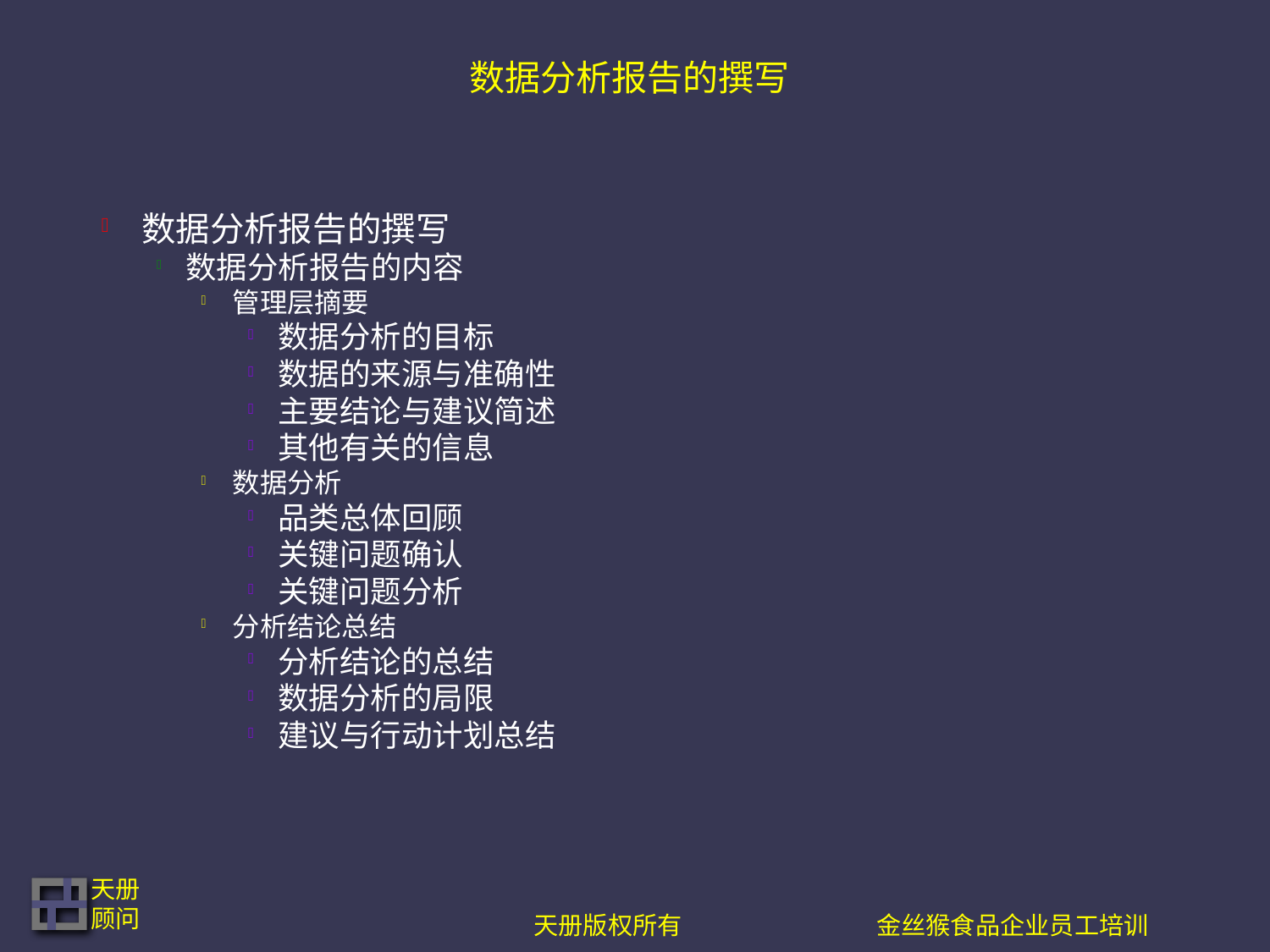

# 数据分析报告的撰写
数据分析报告的撰写
数据分析报告的内容
管理层摘要
数据分析的目标
数据的来源与准确性
主要结论与建议简述
其他有关的信息
数据分析
品类总体回顾
关键问题确认
关键问题分析
分析结论总结
分析结论的总结
数据分析的局限
建议与行动计划总结
17